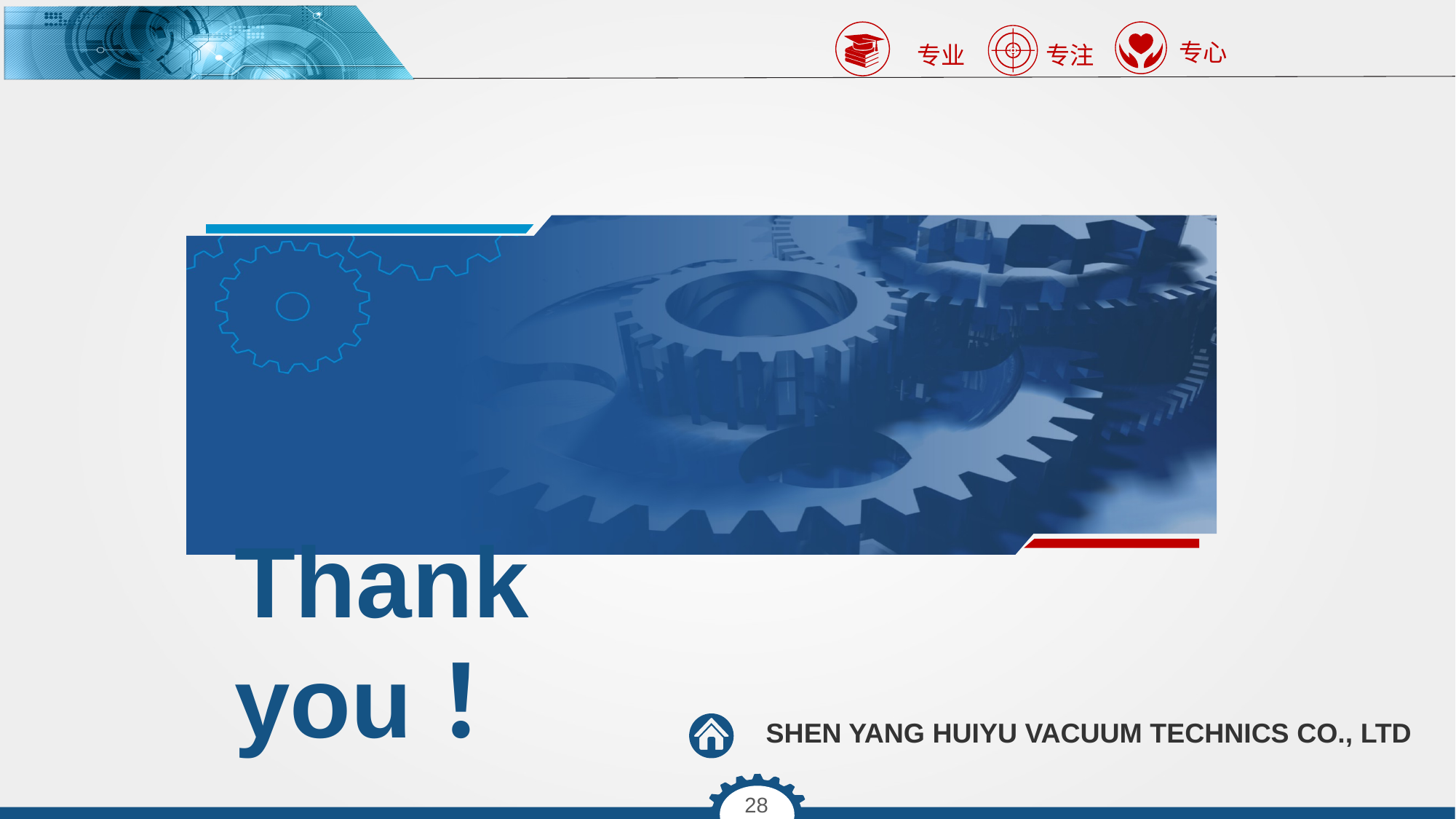

专心
专业
专注

Thank you！
SHEN YANG HUIYU VACUUM TECHNICS CO., LTD